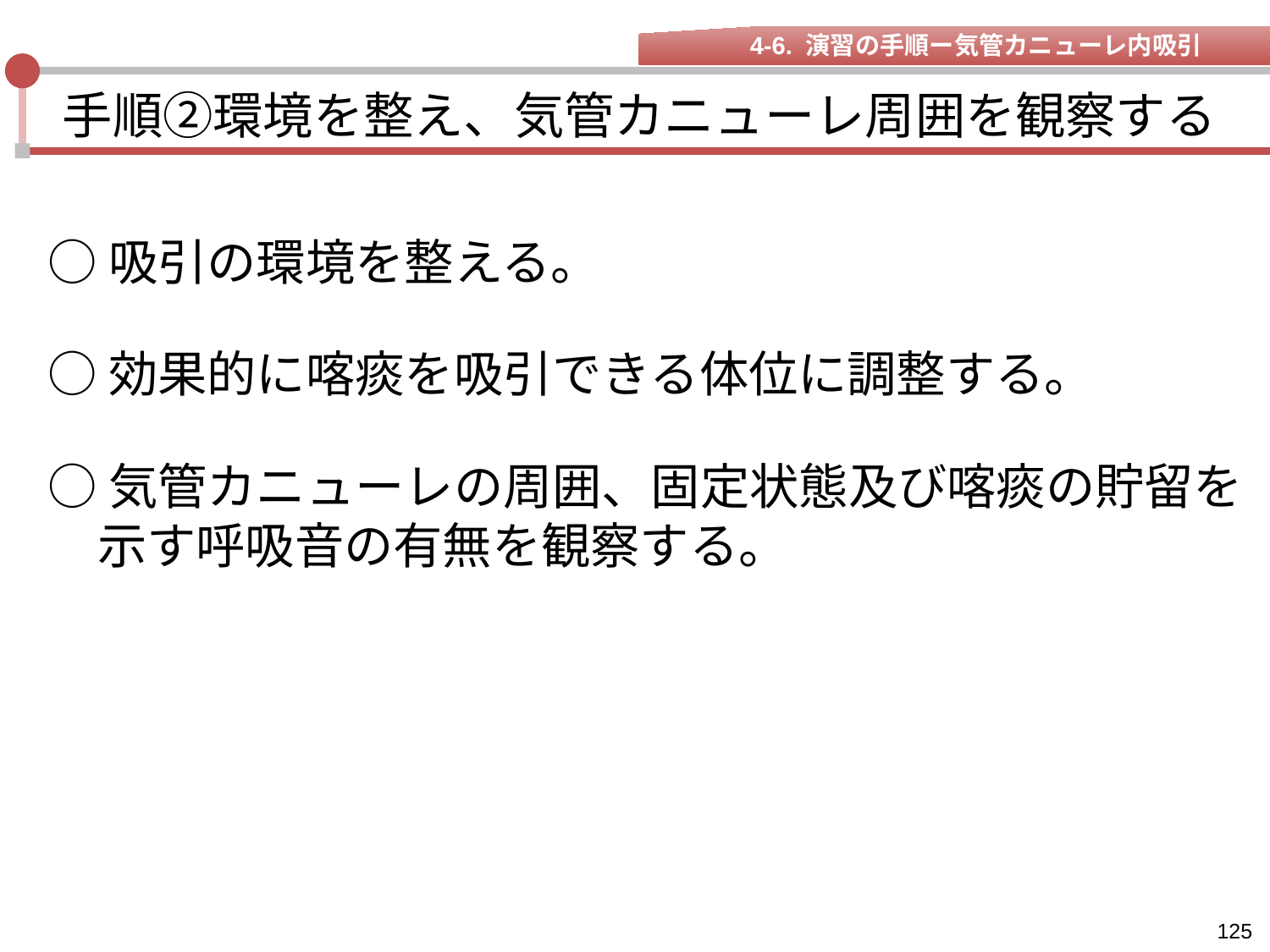

4-6. 演習の手順ー気管カニューレ内吸引
# 手順②環境を整え、気管カニューレ周囲を観察する
○吸引の環境を整える。
○効果的に喀痰を吸引できる体位に調整する。
○気管カニューレの周囲、固定状態及び喀痰の貯留を示す呼吸音の有無を観察する。
125